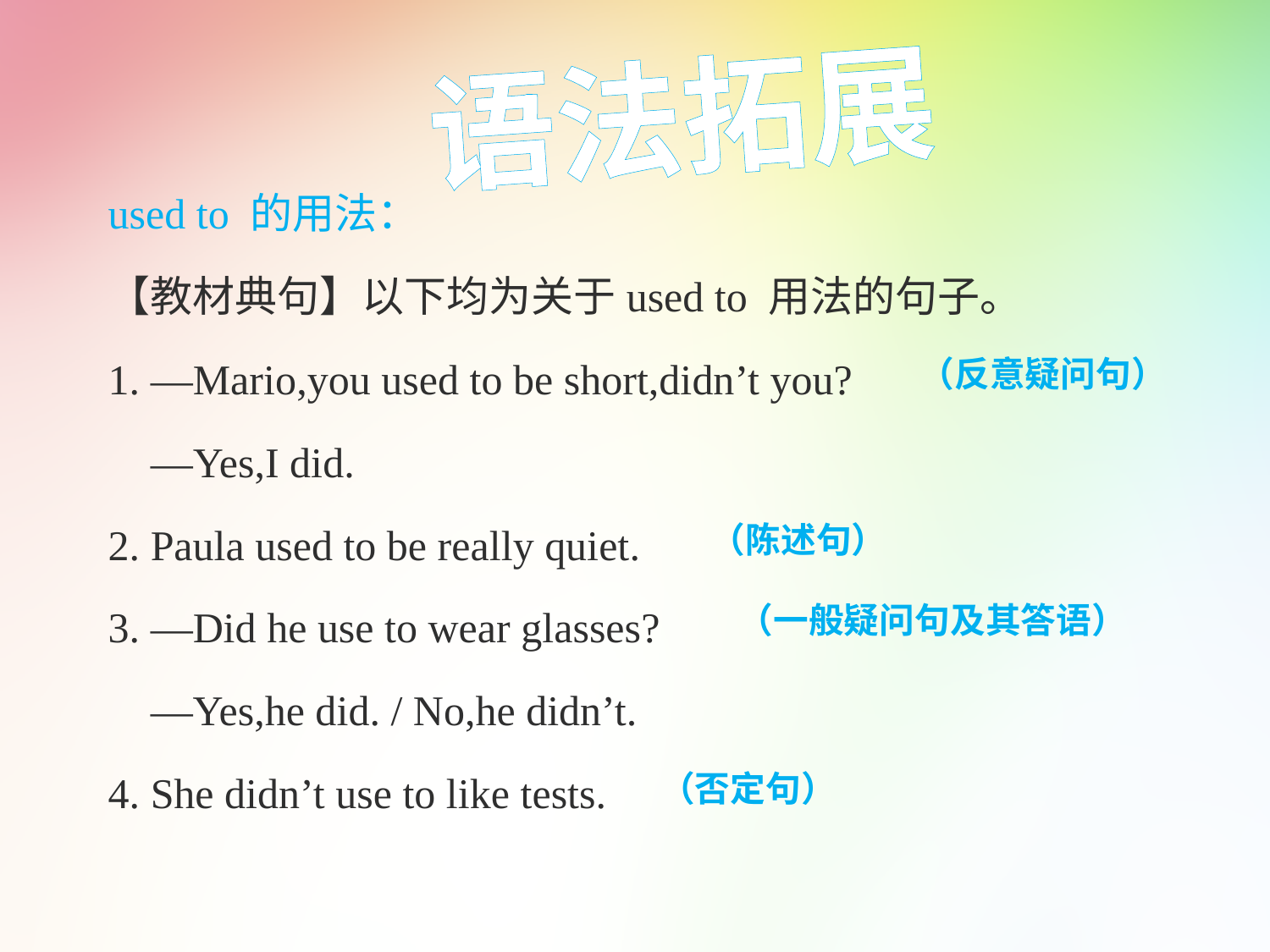

语法拓展
used to 的用法：
【教材典句】以下均为关于used to 用法的句子。
1. —Mario,you used to be short,didn’t you?
    —Yes,I did.
2. Paula used to be really quiet.
3. —Did he use to wear glasses?
    —Yes,he did. / No,he didn’t.
4. She didn’t use to like tests.
（反意疑问句）
（陈述句）
（一般疑问句及其答语）
（否定句）